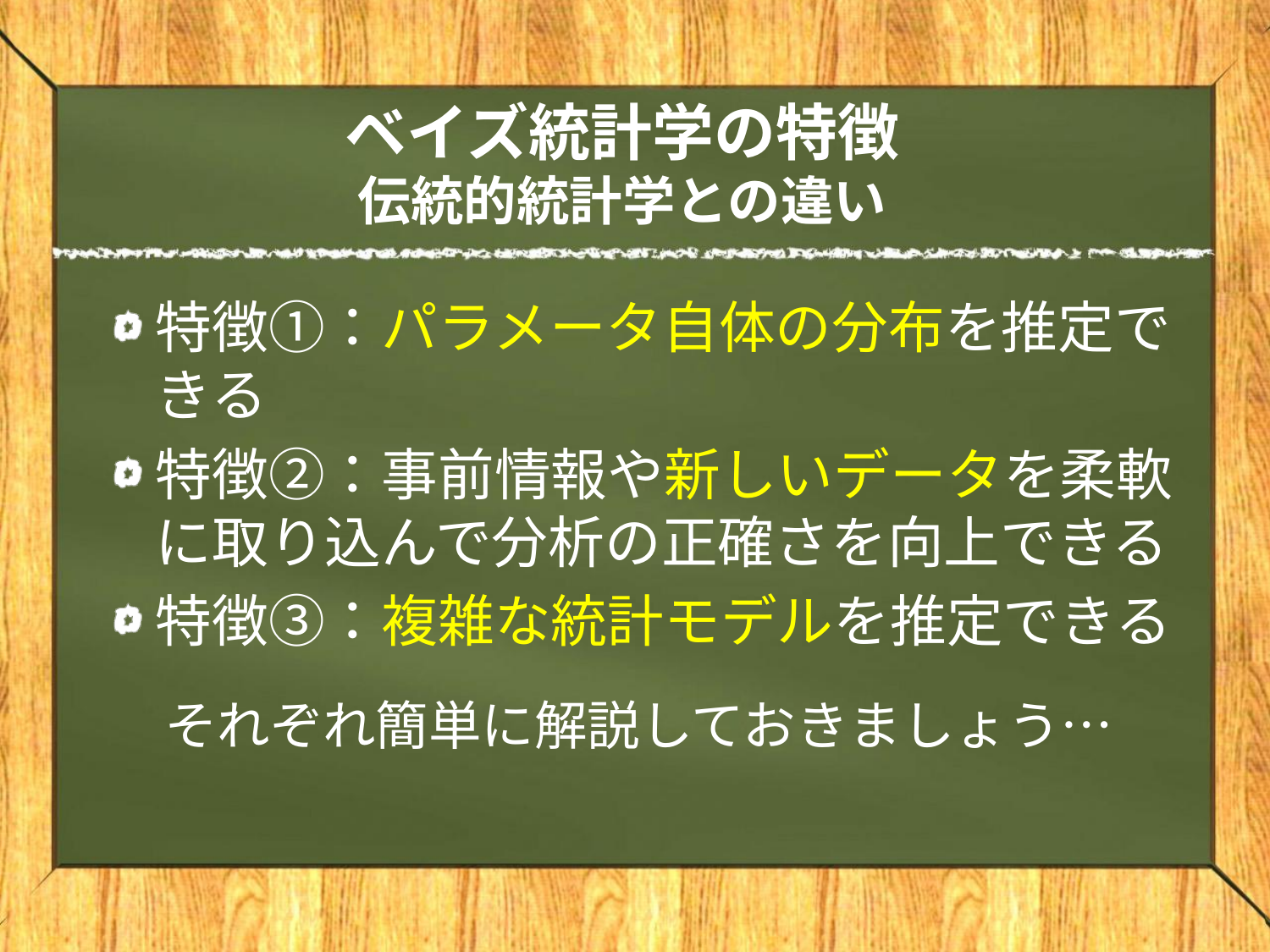

ベイズ統計学の特徴
伝統的統計学との違い
特徴①：パラメータ自体の分布を推定できる
特徴②：事前情報や新しいデータを柔軟に取り込んで分析の正確さを向上できる
特徴③：複雑な統計モデルを推定できる

　それぞれ簡単に解説しておきましょう…